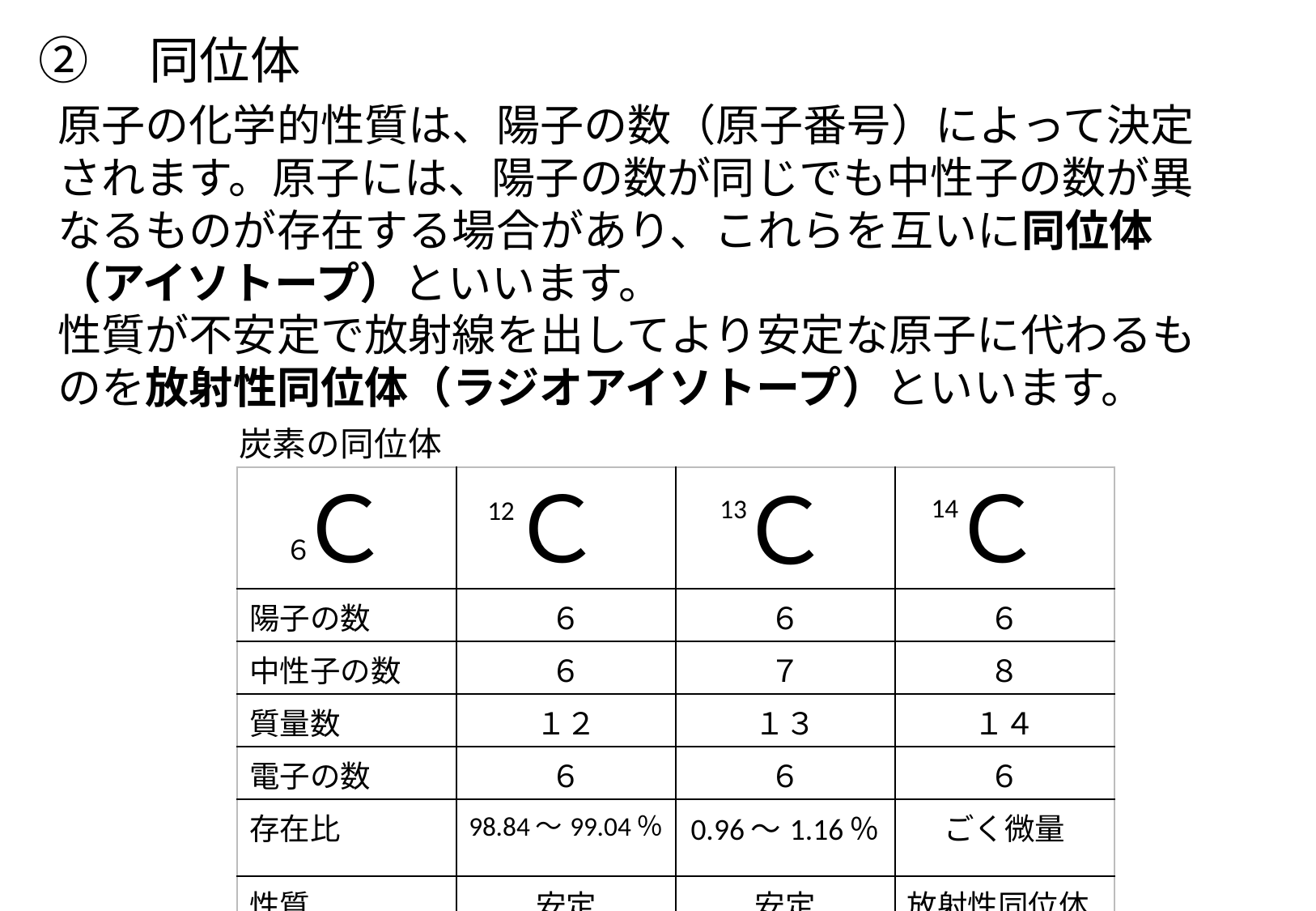

# ②　同位体
原子の化学的性質は、陽子の数（原子番号）によって決定されます。原子には、陽子の数が同じでも中性子の数が異なるものが存在する場合があり、これらを互いに同位体（アイソトープ）といいます。
性質が不安定で放射線を出してより安定な原子に代わるものを放射性同位体（ラジオアイソトープ）といいます。
炭素の同位体
Ｃ
Ｃ
Ｃ
|  |  |  |  |
| --- | --- | --- | --- |
| 陽子の数 | ６ | ６ | ６ |
| 中性子の数 | ６ | ７ | ８ |
| 質量数 | １２ | １３ | １４ |
| 電子の数 | ６ | ６ | ６ |
| 存在比 | 98.84～99.04％ | 0.96～1.16％ | ごく微量 |
| 性質 | 安定 | 安定 | 放射性同位体 |
Ｃ
14
13
12
６